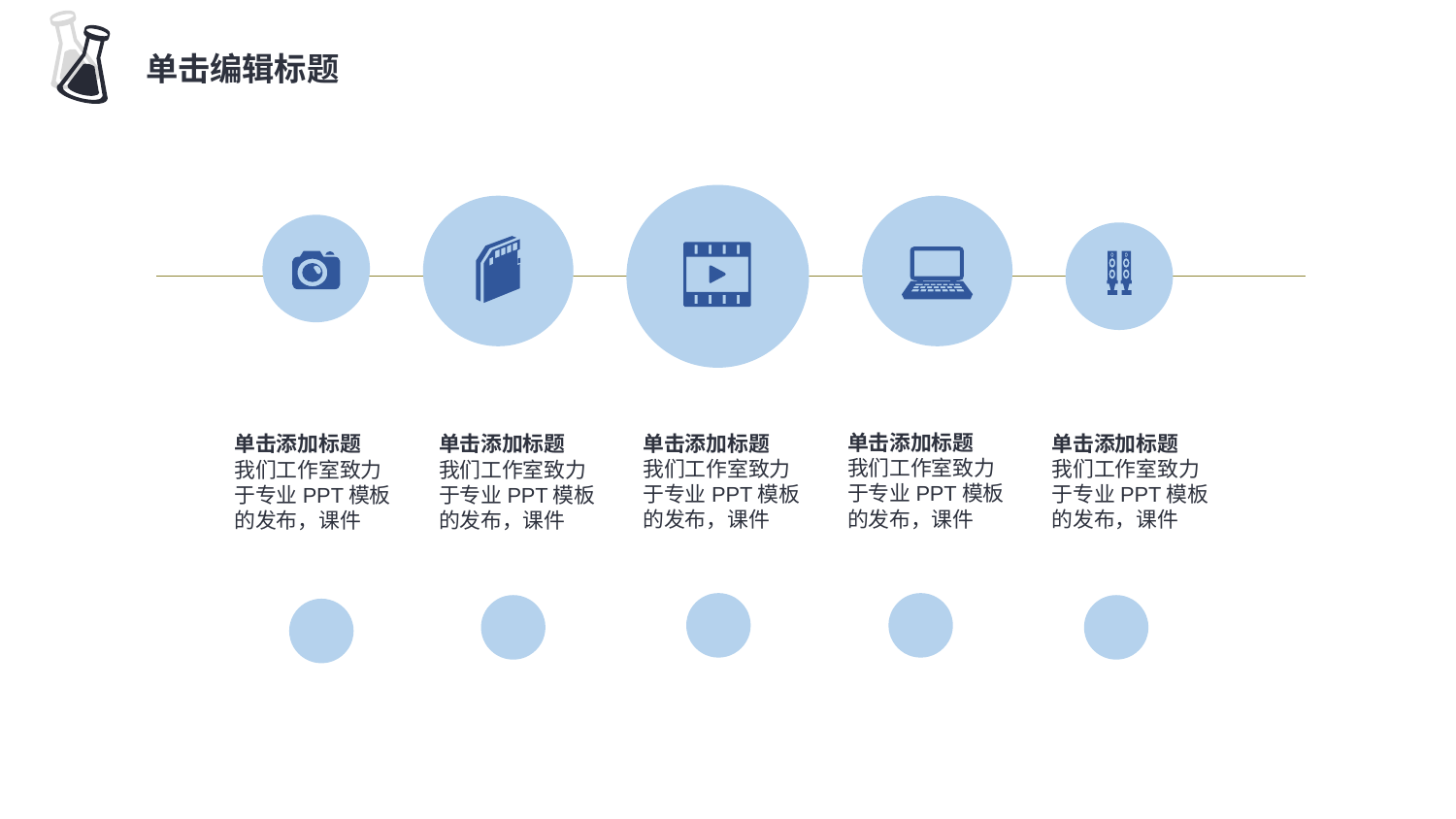

单击编辑标题

单击添加标题
我们工作室致力于专业PPT模板的发布，课件
单击添加标题
我们工作室致力于专业PPT模板的发布，课件
单击添加标题
我们工作室致力于专业PPT模板的发布，课件
单击添加标题
我们工作室致力于专业PPT模板的发布，课件
单击添加标题
我们工作室致力于专业PPT模板的发布，课件